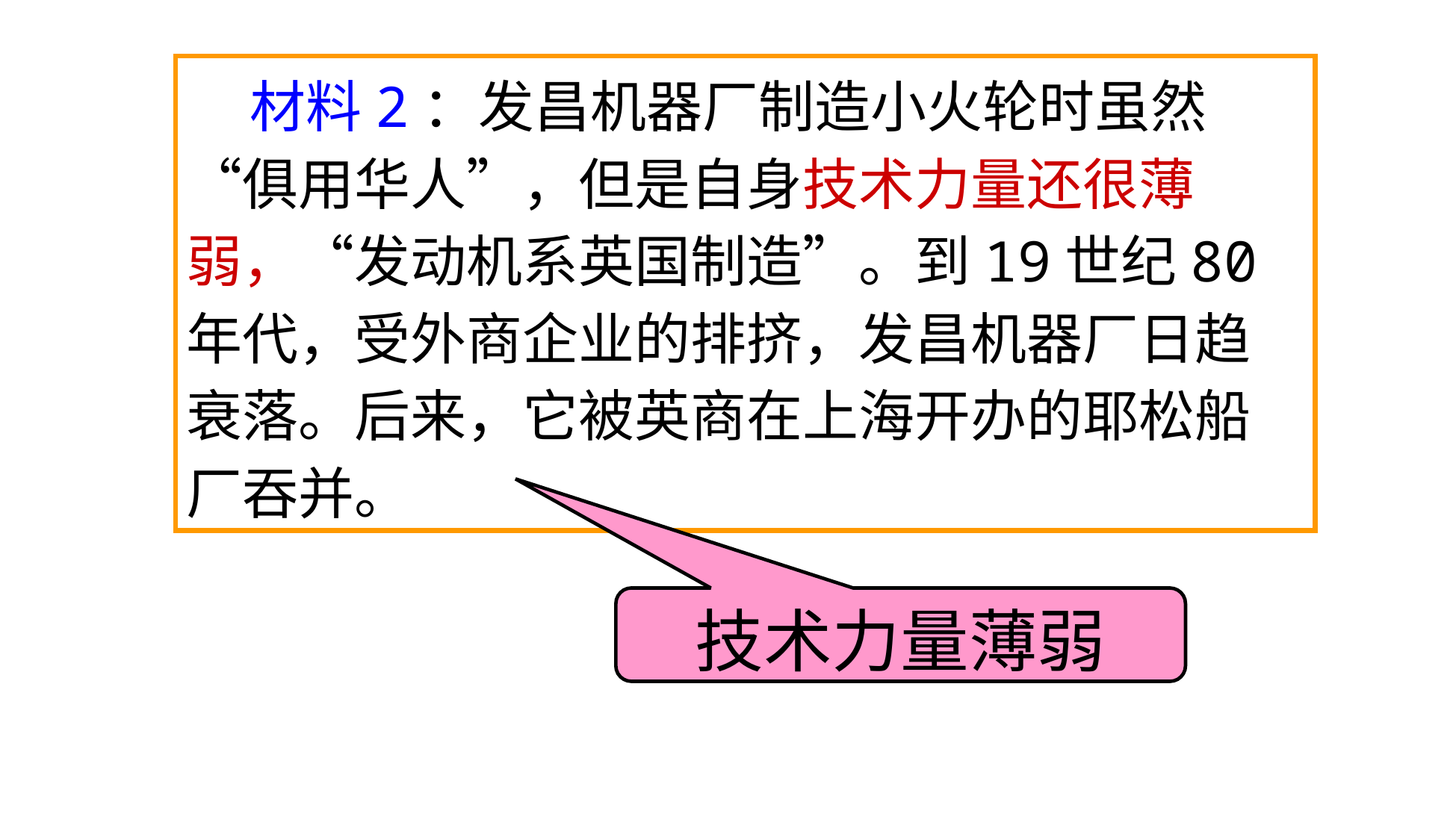

材料2：发昌机器厂制造小火轮时虽然“俱用华人”，但是自身技术力量还很薄弱，“发动机系英国制造”。到19世纪80年代，受外商企业的排挤，发昌机器厂日趋衰落。后来，它被英商在上海开办的耶松船厂吞并。
技术力量薄弱